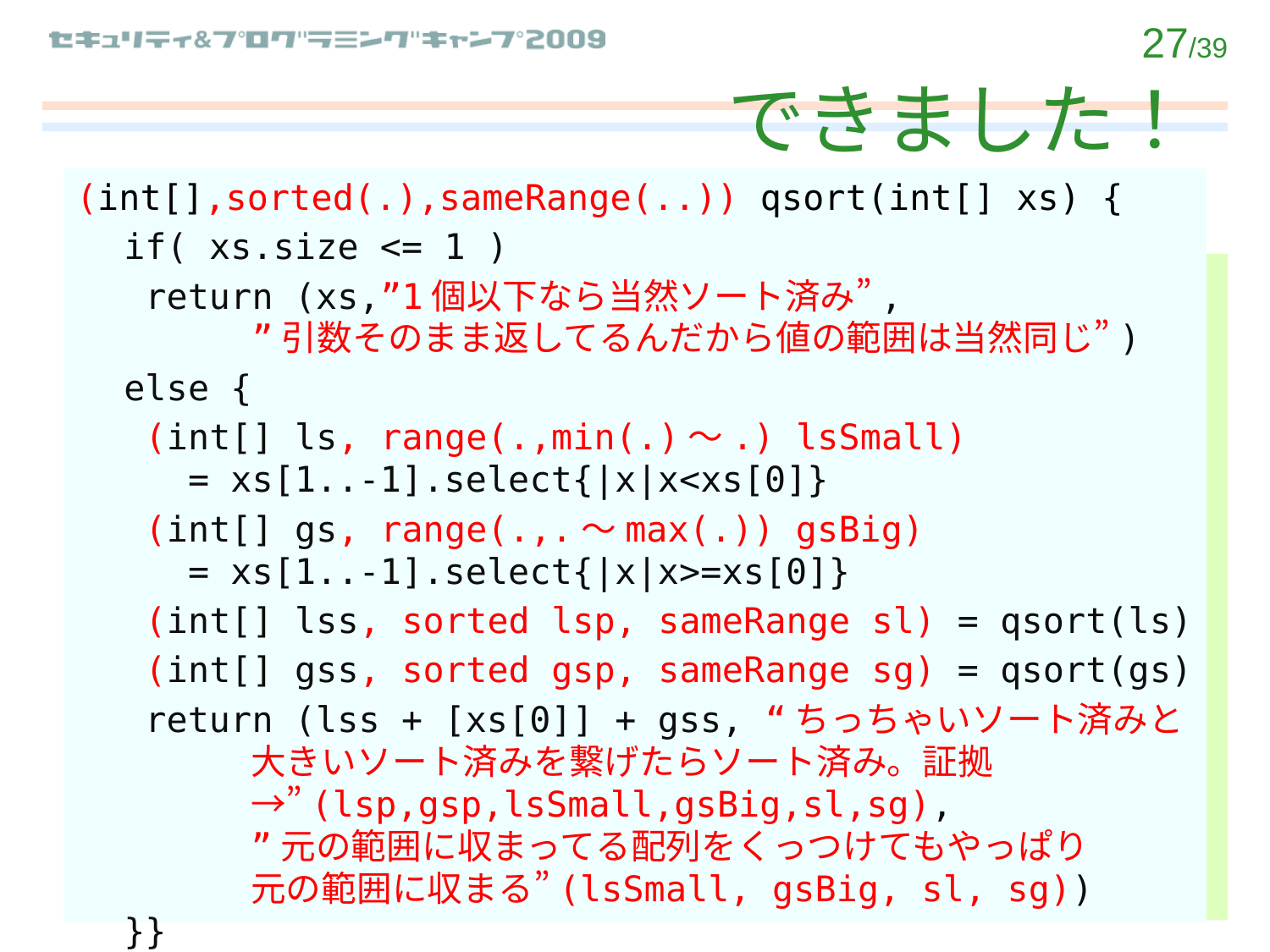

# できました！
(int[],sorted(.),sameRange(..)) qsort(int[] xs) {
	if( xs.size <= 1 )
	 return (xs,”1個以下なら当然ソート済み”,
      ”引数そのまま返してるんだから値の範囲は当然同じ”)
	else {
	 (int[] ls, range(.,min(.)～.) lsSmall)
   = xs[1..-1].select{|x|x<xs[0]}
	 (int[] gs, range(.,.～max(.)) gsBig)
   = xs[1..-1].select{|x|x>=xs[0]}
	 (int[] lss, sorted lsp, sameRange sl) = qsort(ls)
	 (int[] gss, sorted gsp, sameRange sg) = qsort(gs)
	 return (lss + [xs[0]] + gss, “ちっちゃいソート済みと
	大きいソート済みを繋げたらソート済み。証拠
	→”(lsp,gsp,lsSmall,gsBig,sl,sg),
	”元の範囲に収まってる配列をくっつけてもやっぱり
	元の範囲に収まる”(lsSmall, gsBig, sl, sg))     }}